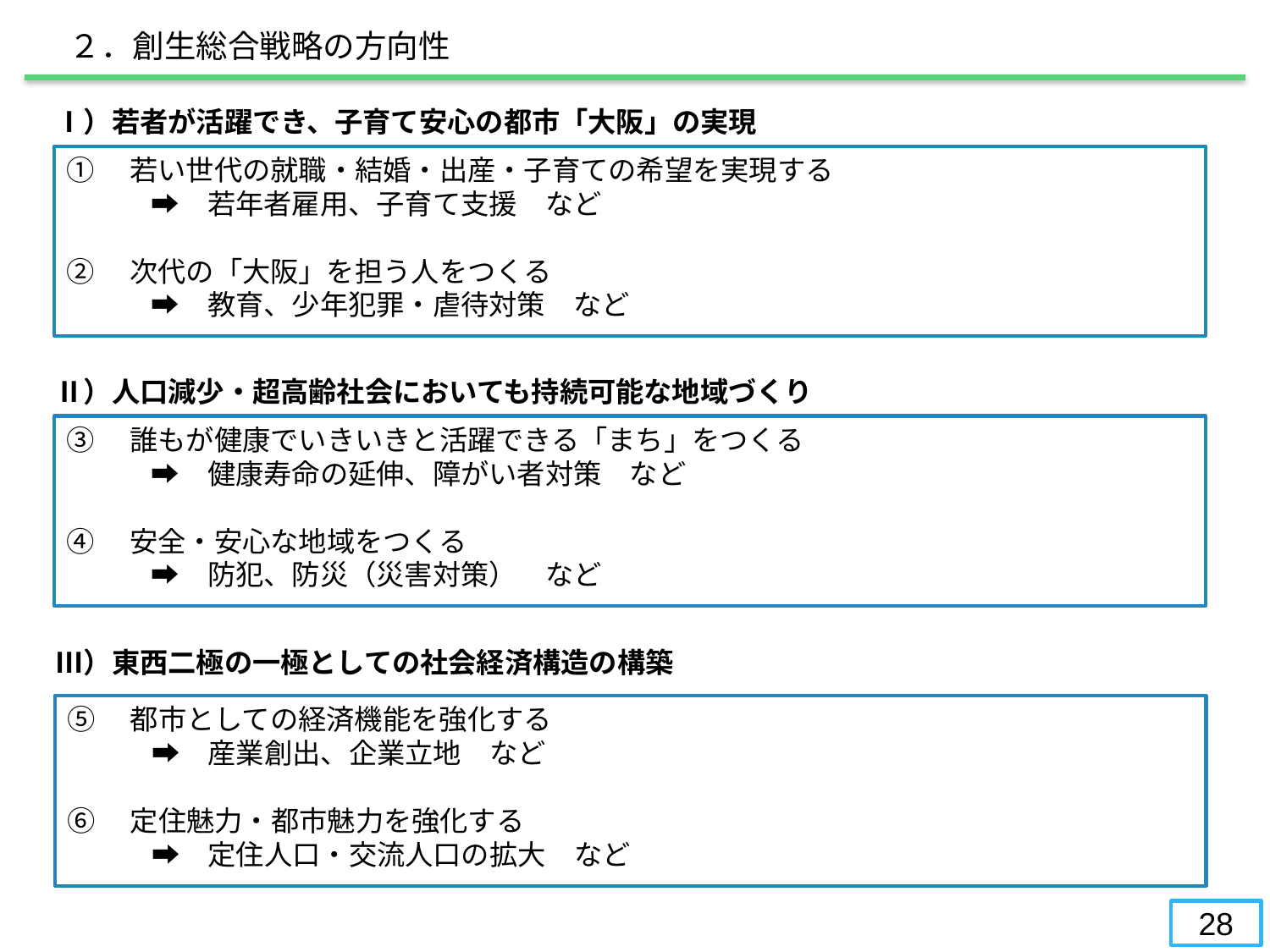

２．創生総合戦略の方向性
　Ⅰ）若者が活躍でき、子育て安心の都市「大阪」の実現

　Ⅱ）人口減少・超高齢社会においても持続可能な地域づくり

　Ⅲ）東西二極の一極としての社会経済構造の構築

①　若い世代の就職・結婚・出産・子育ての希望を実現する
　　　➡　若年者雇用、子育て支援　など

②　次代の「大阪」を担う人をつくる
　　　➡　教育、少年犯罪・虐待対策　など
③　誰もが健康でいきいきと活躍できる「まち」をつくる
　　　➡　健康寿命の延伸、障がい者対策　など

④　安全・安心な地域をつくる
　　　➡　防犯、防災（災害対策）　など
⑤　都市としての経済機能を強化する
　　　➡　産業創出、企業立地　など

⑥　定住魅力・都市魅力を強化する
　　　➡　定住人口・交流人口の拡大　など
28